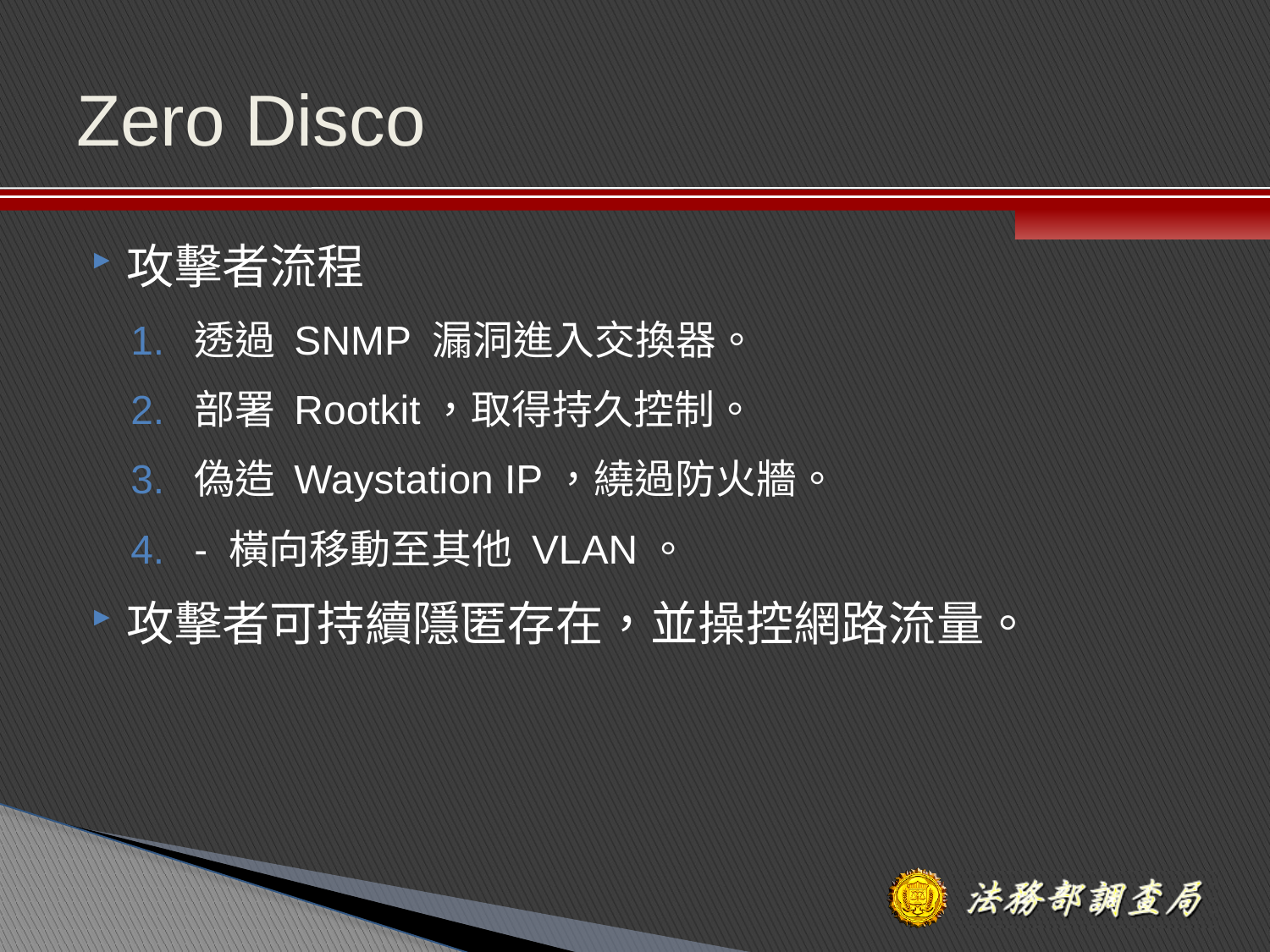

# Zero Disco
攻擊者流程
透過 SNMP 漏洞進入交換器。
部署 Rootkit，取得持久控制。
偽造 Waystation IP，繞過防火牆。
- 橫向移動至其他 VLAN。
攻擊者可持續隱匿存在，並操控網路流量。